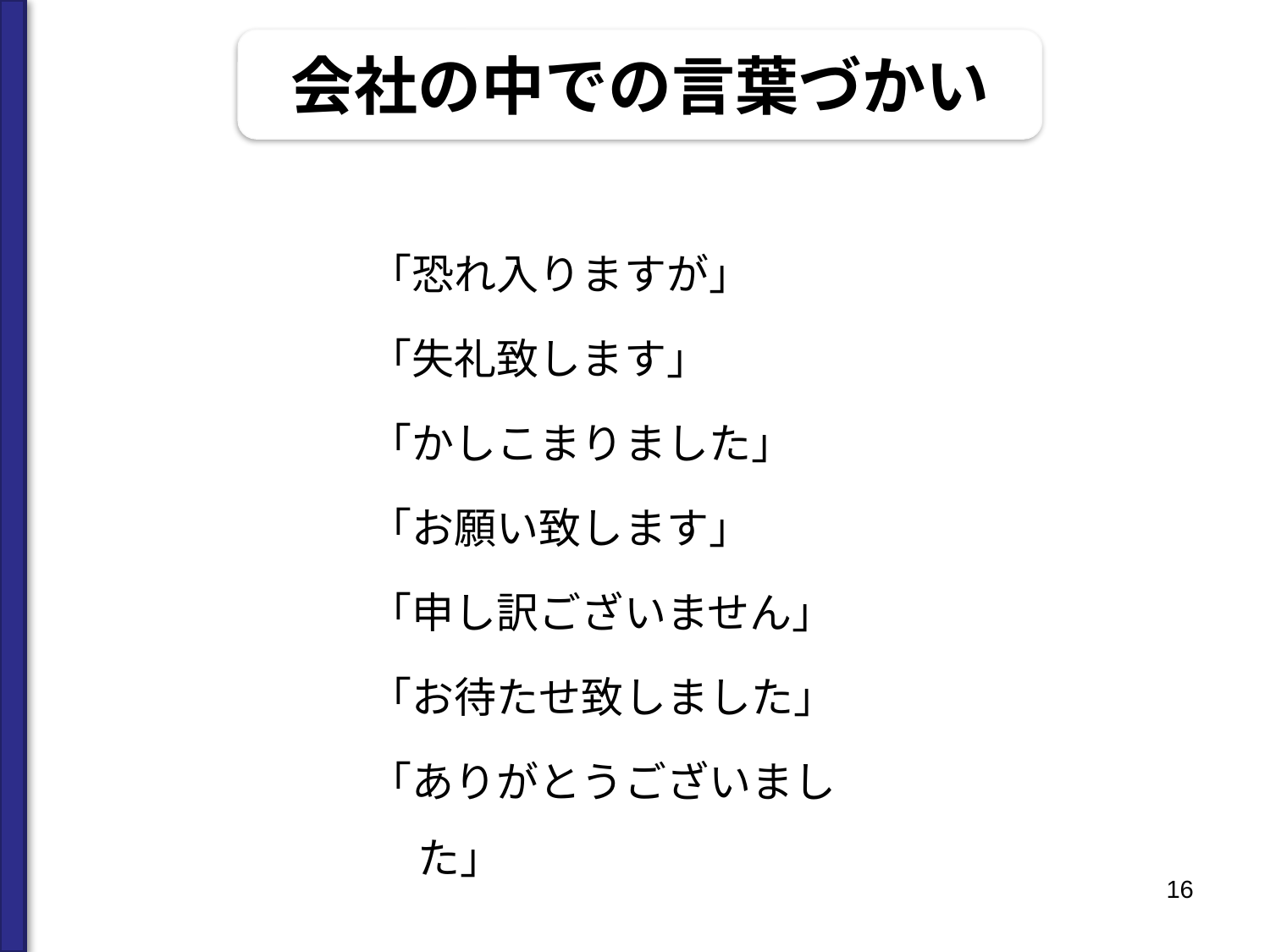

会社の中での言葉づかい
「恐れ入りますが」
「失礼致します」
「かしこまりました」
「お願い致します」
「申し訳ございません」
「お待たせ致しました」
「ありがとうございました」

16